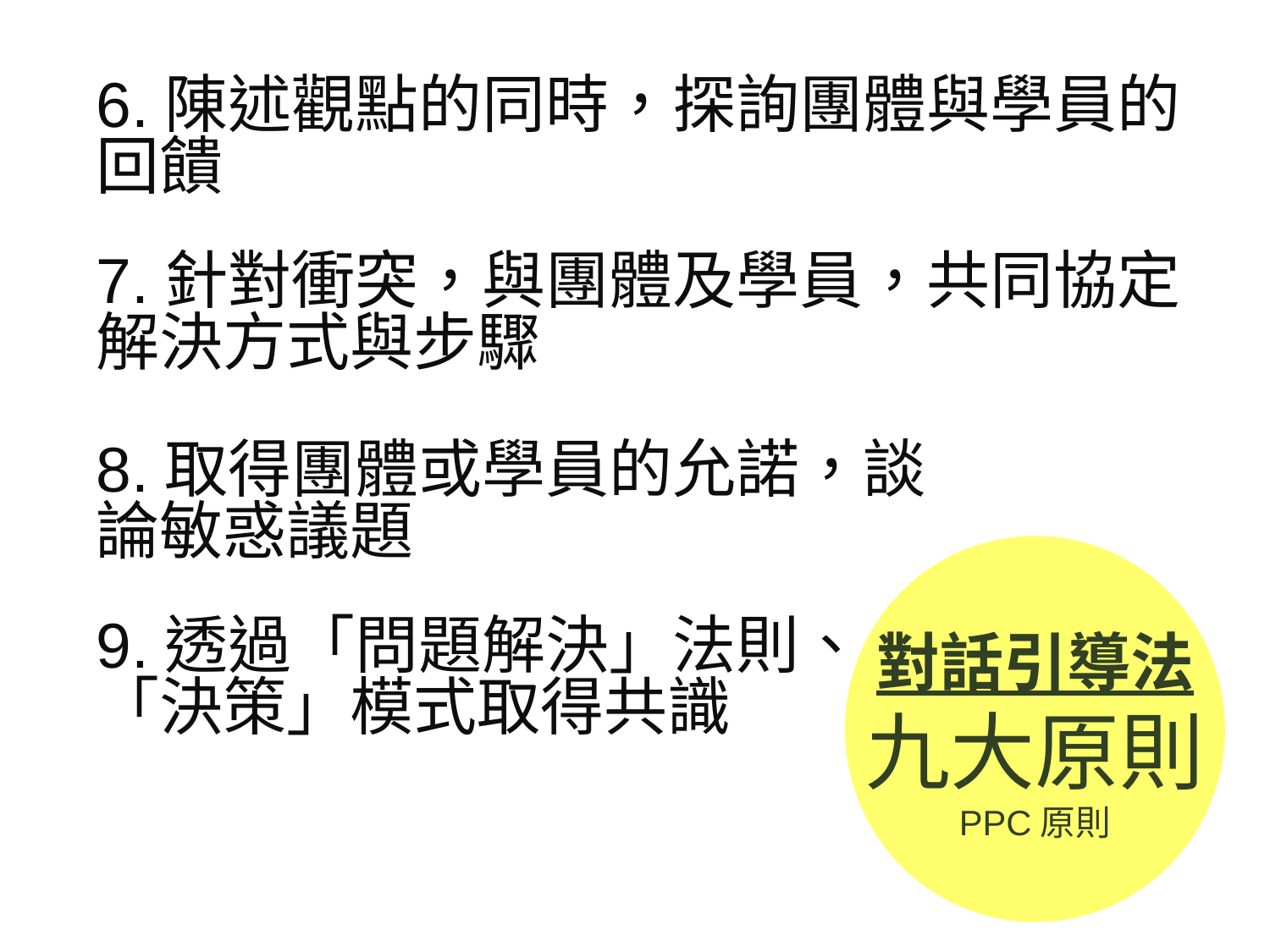

6.陳述觀點的同時，探詢團體與學員的回饋
7.針對衝突，與團體及學員，共同協定解決方式與步驟
8.取得團體或學員的允諾，談論敏惑議題
9.透過「問題解決」法則、「決策」模式取得共識

對話引導法
九大原則
PPC原則